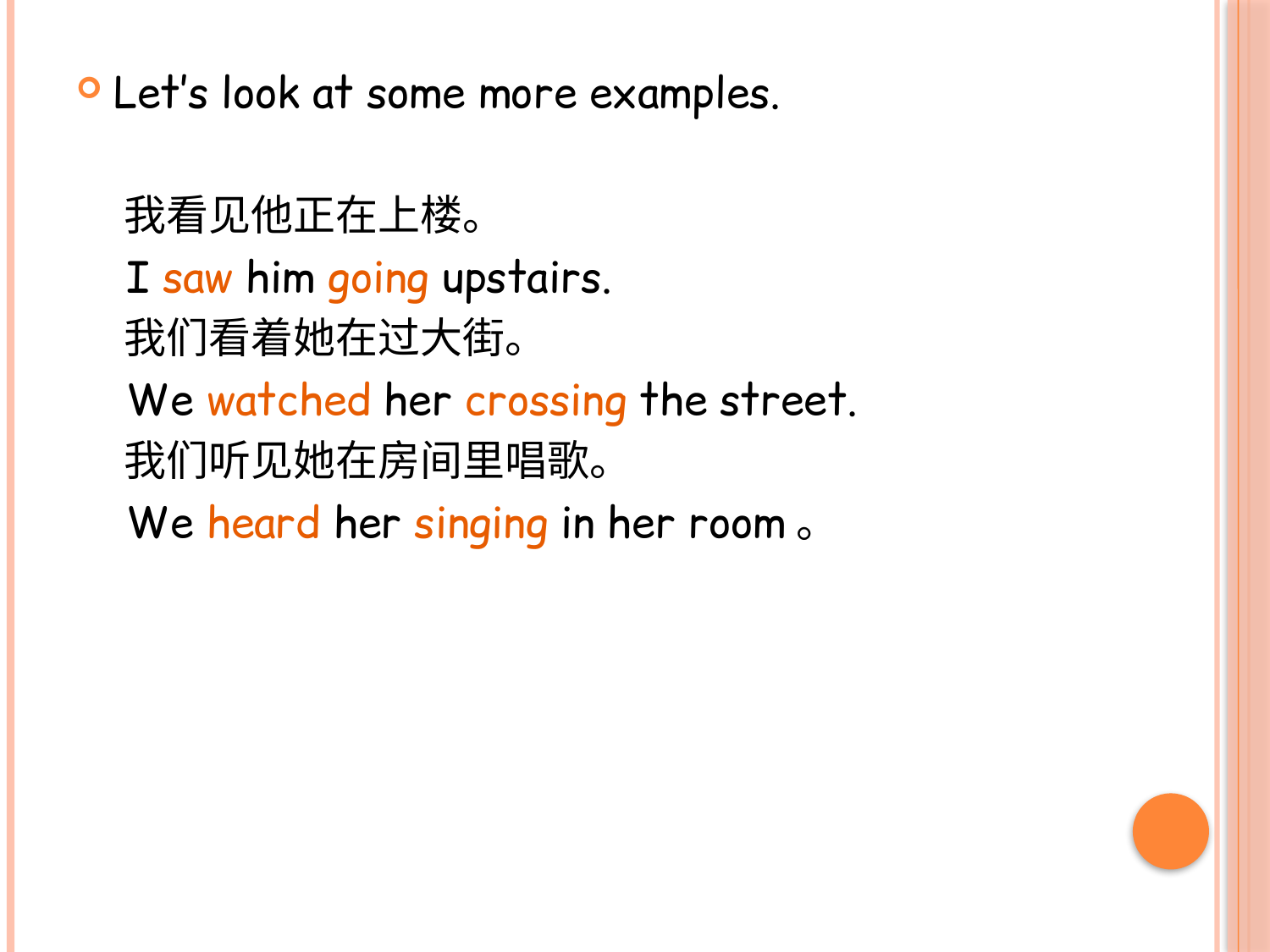

Let’s look at some more examples.

    我看见他正在上楼。
    I saw him going upstairs.
    我们看着她在过大街。
    We watched her crossing the street.
    我们听见她在房间里唱歌。
    We heard her singing in her room。